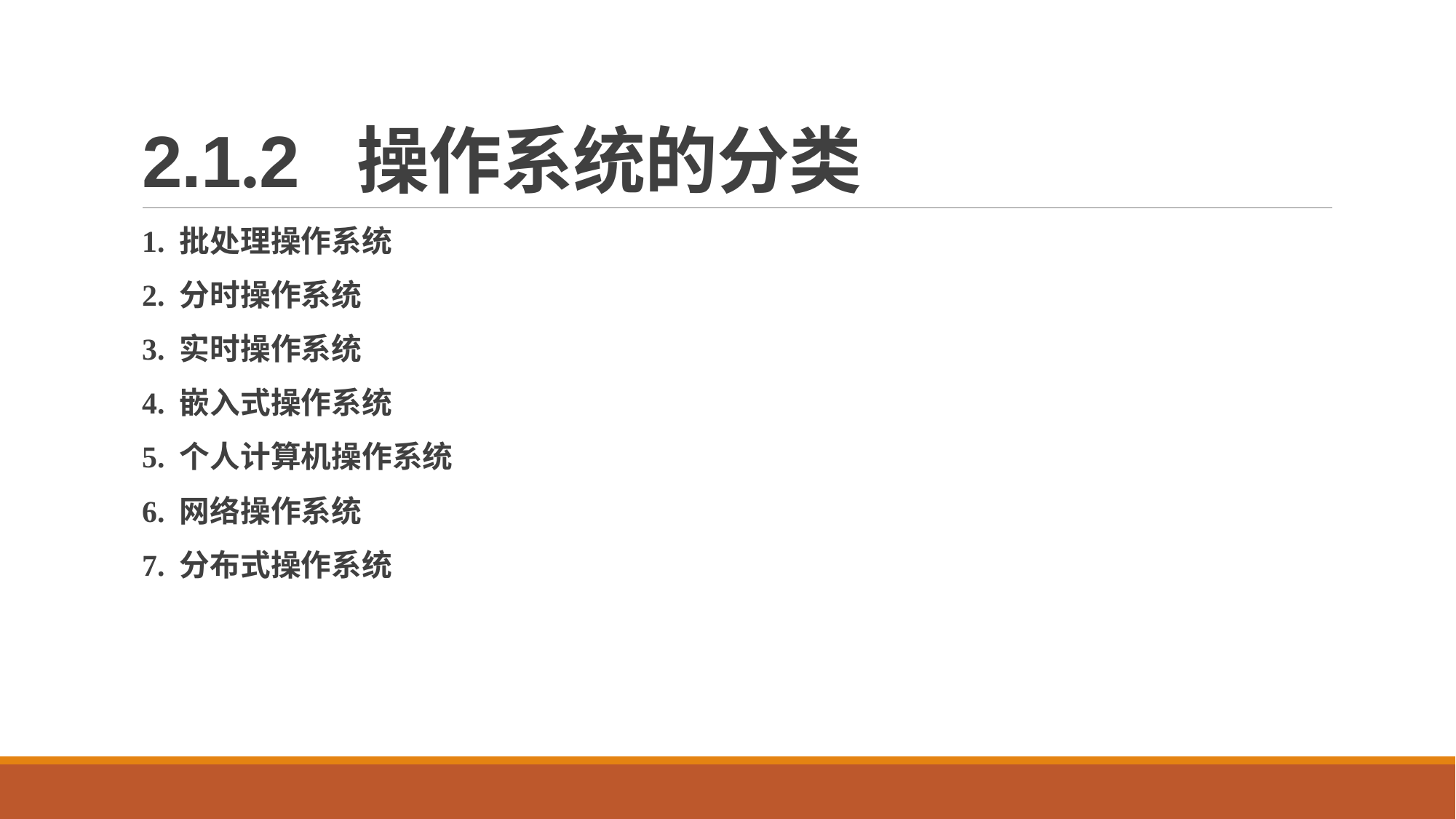

# 2.1.2  操作系统的分类
1. 批处理操作系统
2. 分时操作系统
3. 实时操作系统
4. 嵌入式操作系统
5. 个人计算机操作系统
6. 网络操作系统
7. 分布式操作系统